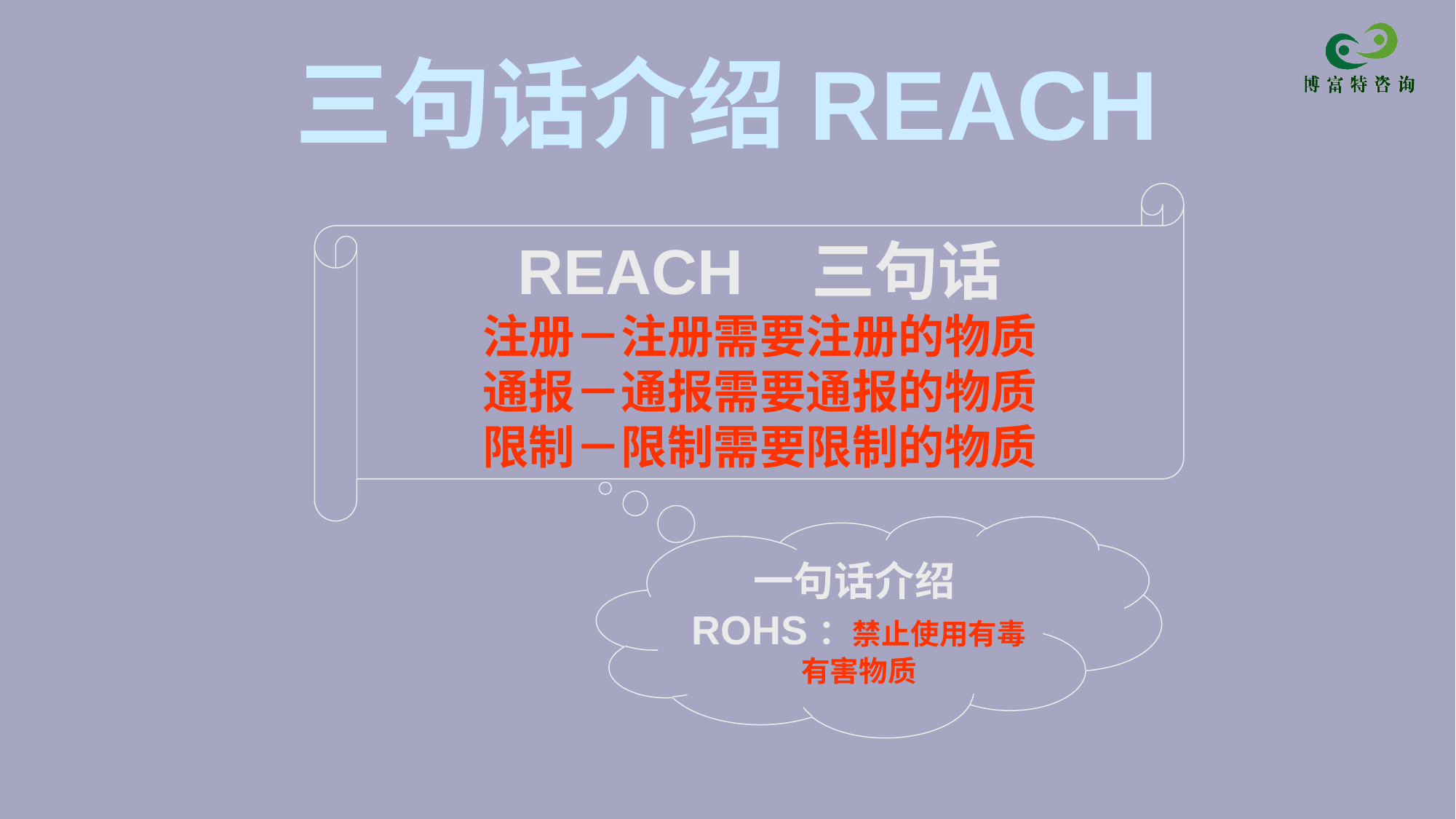

# 三句话介绍REACH
REACH   三句话
注册－注册需要注册的物质
通报－通报需要通报的物质
限制－限制需要限制的物质

一句话介绍ROHS：禁止使用有毒有害物质